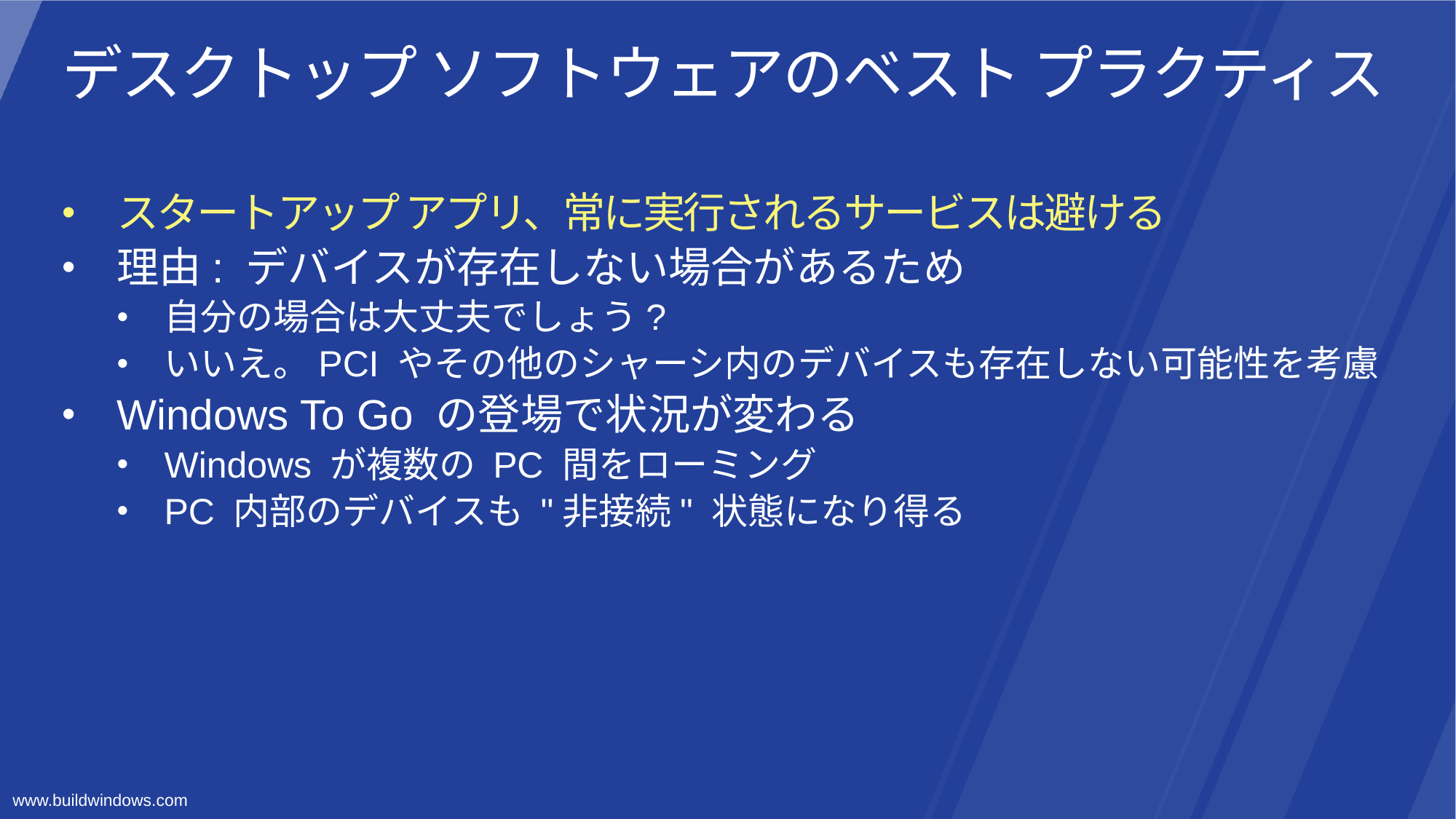

# デスクトップ ソフトウェアのベスト プラクティス
スタートアップ アプリ、常に実行されるサービスは避ける
理由: デバイスが存在しない場合があるため
自分の場合は大丈夫でしょう?
いいえ。PCI やその他のシャーシ内のデバイスも存在しない可能性を考慮
Windows To Go の登場で状況が変わる
Windows が複数の PC 間をローミング
PC 内部のデバイスも "非接続" 状態になり得る